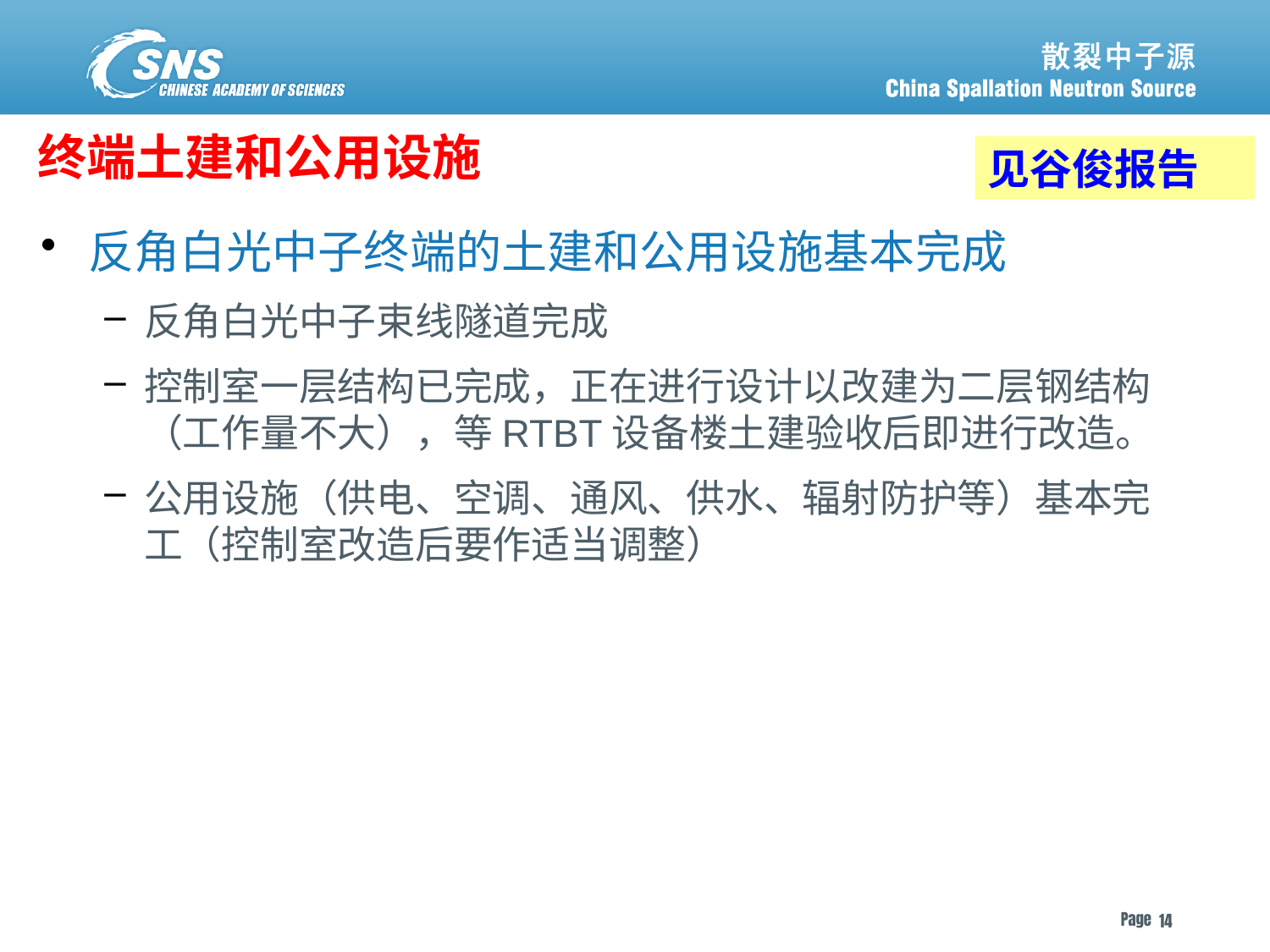

# 终端土建和公用设施
见谷俊报告
反角白光中子终端的土建和公用设施基本完成
反角白光中子束线隧道完成
控制室一层结构已完成，正在进行设计以改建为二层钢结构（工作量不大），等RTBT设备楼土建验收后即进行改造。
公用设施（供电、空调、通风、供水、辐射防护等）基本完工（控制室改造后要作适当调整）
14